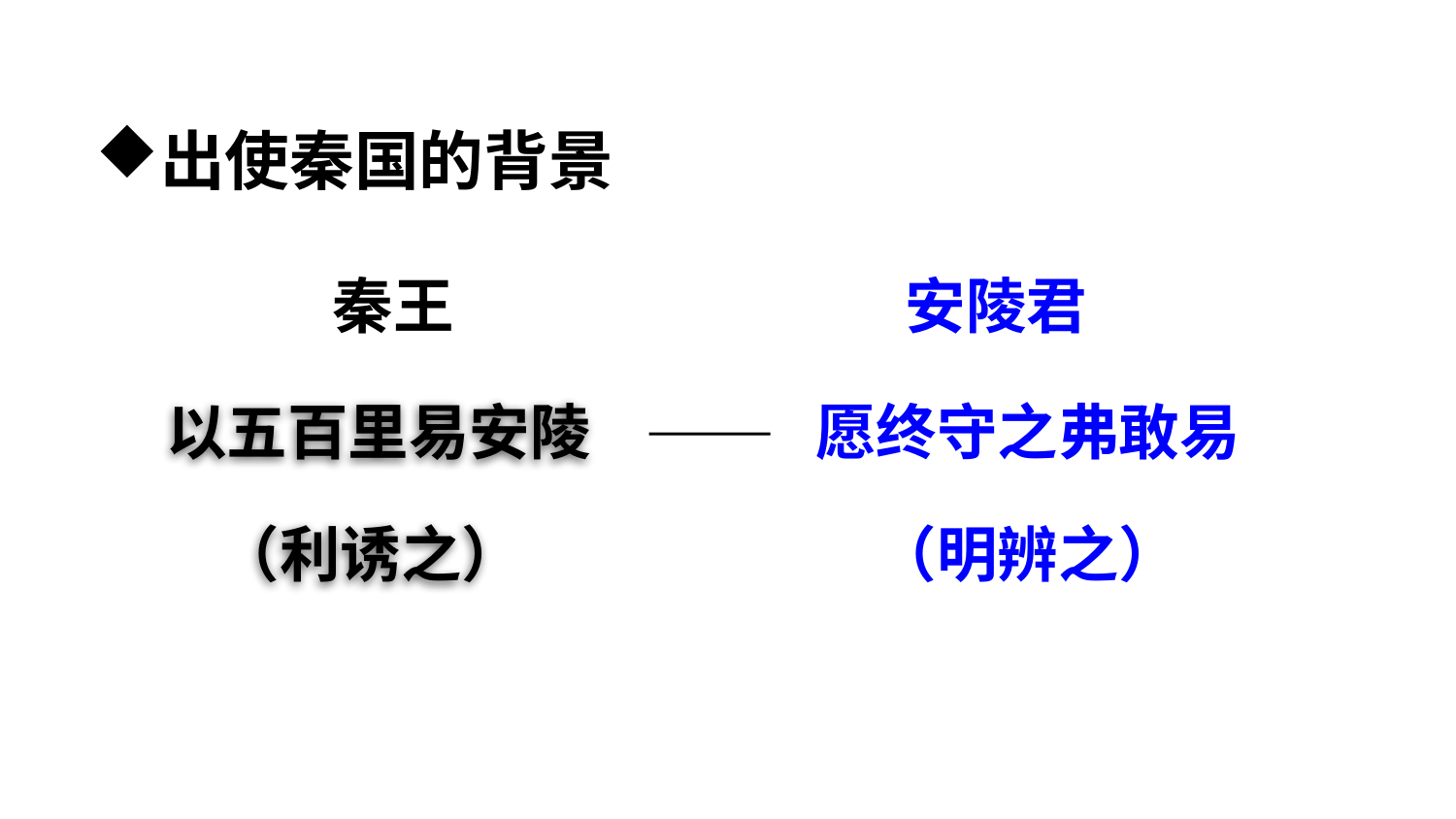

出使秦国的背景
秦王
安陵君
愿终守之弗敢易
以五百里易安陵

（明辨之）
（利诱之）